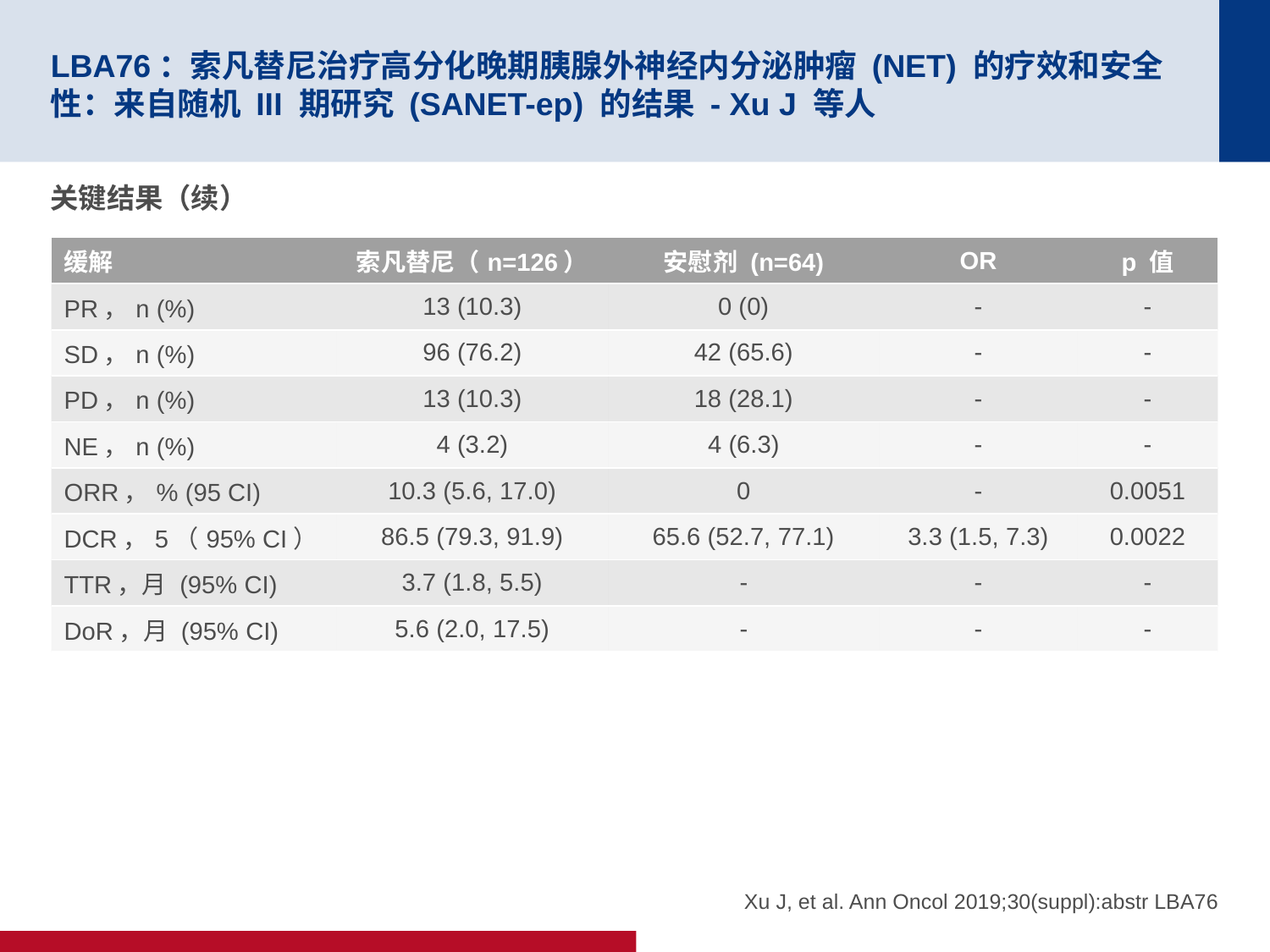

# LBA76：索凡替尼治疗高分化晚期胰腺外神经内分泌肿瘤 (NET) 的疗效和安全性：来自随机 III 期研究 (SANET-ep) 的结果 - Xu J 等人
关键结果（续）
| 缓解 | 索凡替尼（n=126） | 安慰剂 (n=64) | OR | p 值 |
| --- | --- | --- | --- | --- |
| PR，n (%) | 13 (10.3) | 0 (0) | - | - |
| SD，n (%) | 96 (76.2) | 42 (65.6) | - | - |
| PD，n (%) | 13 (10.3) | 18 (28.1) | - | - |
| NE，n (%) | 4 (3.2) | 4 (6.3) | - | - |
| ORR，% (95 CI) | 10.3 (5.6, 17.0) | 0 | - | 0.0051 |
| DCR，5（95% CI） | 86.5 (79.3, 91.9) | 65.6 (52.7, 77.1) | 3.3 (1.5, 7.3) | 0.0022 |
| TTR，月 (95% CI) | 3.7 (1.8, 5.5) | - | - | - |
| DoR，月 (95% CI) | 5.6 (2.0, 17.5) | - | - | - |
Xu J, et al. Ann Oncol 2019;30(suppl):abstr LBA76